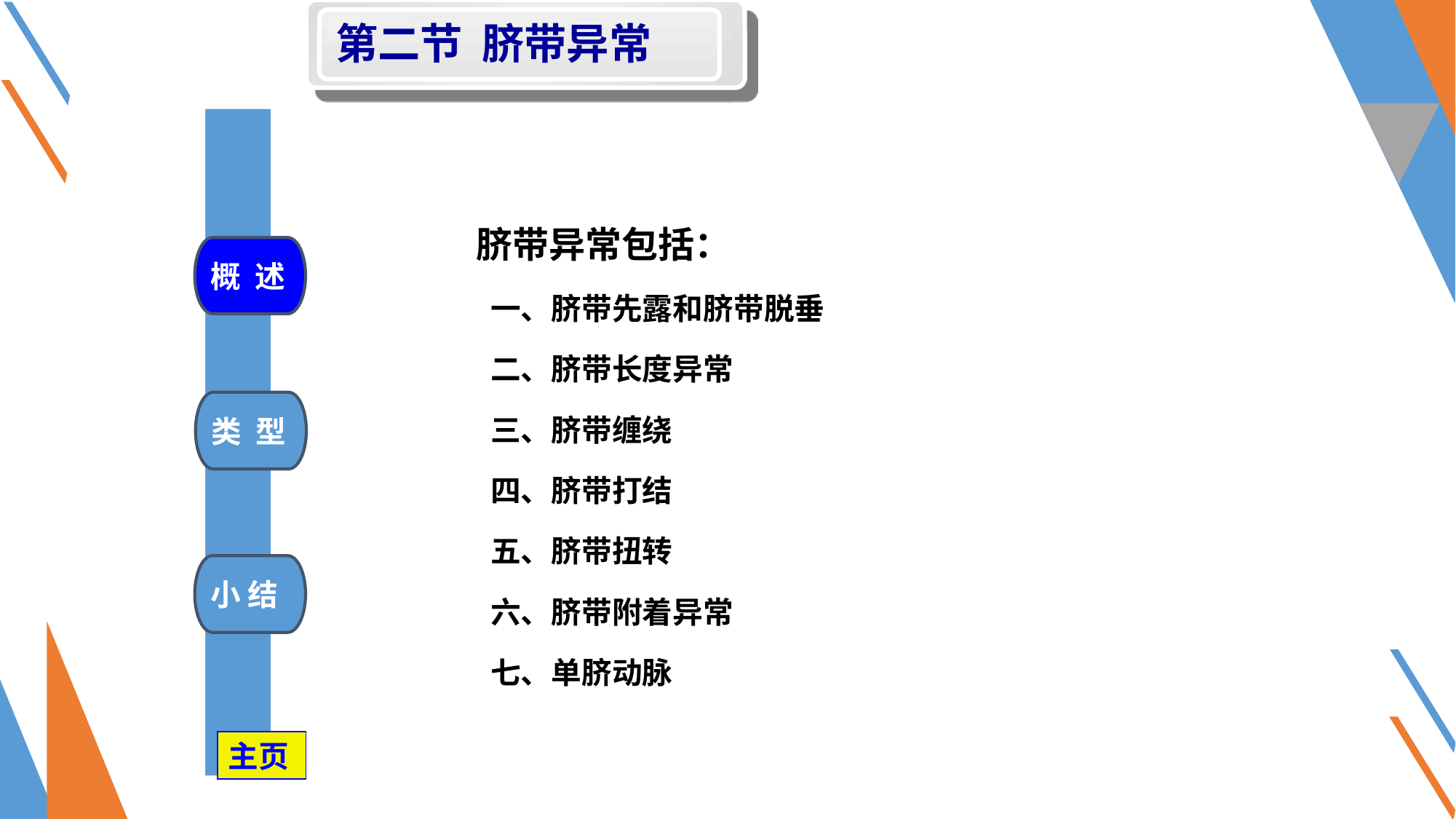

第二节  脐带异常

脐带异常包括：
 一、脐带先露和脐带脱垂
 二、脐带长度异常
 三、脐带缠绕
 四、脐带打结
 五、脐带扭转
 六、脐带附着异常
 七、单脐动脉
概  述
类  型
小 结
主页